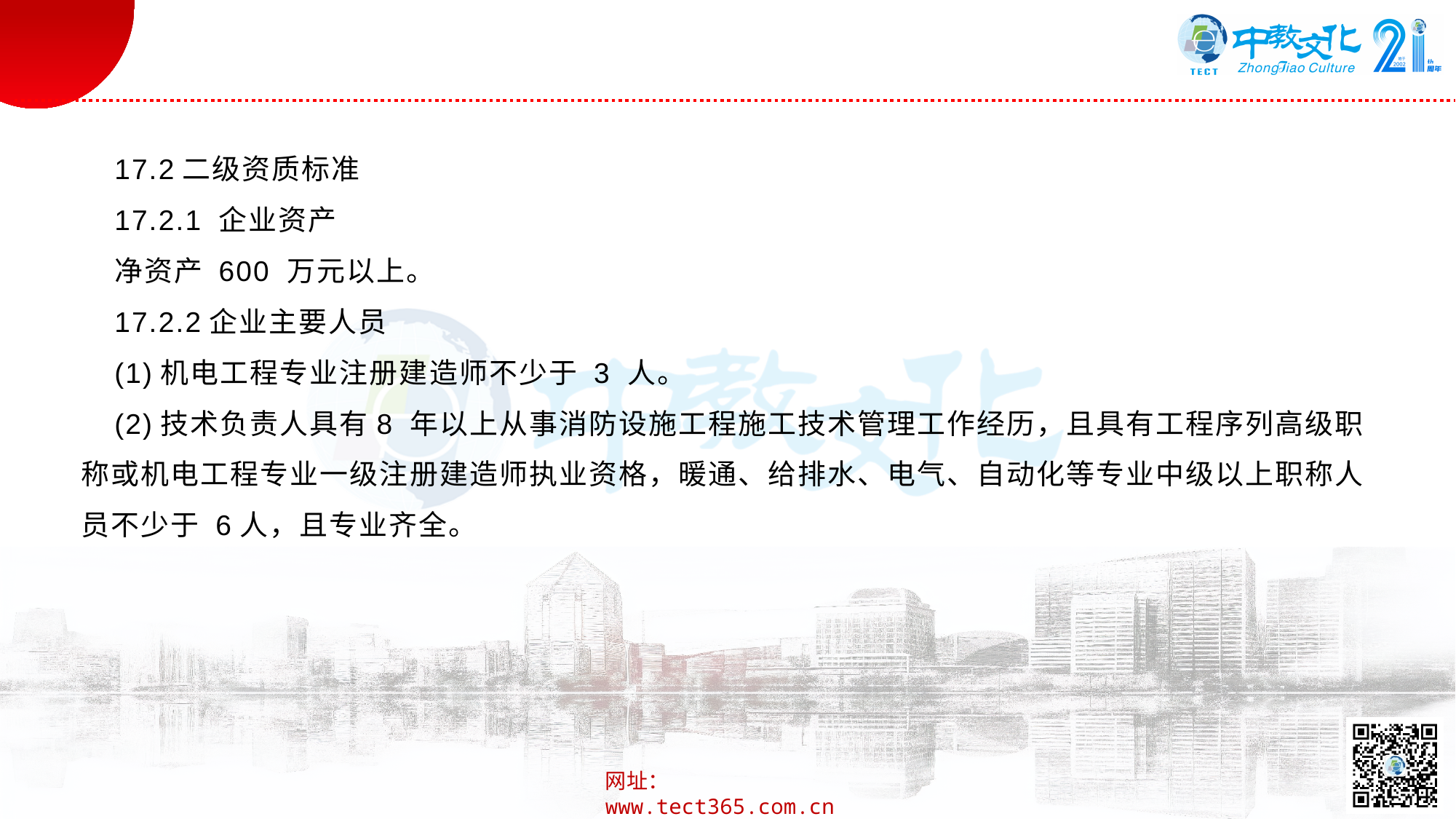

17.2二级资质标准
17.2.1 企业资产
净资产 600 万元以上。
17.2.2企业主要人员
(1)机电工程专业注册建造师不少于 3 人。
(2)技术负责人具有8 年以上从事消防设施工程施工技术管理工作经历，且具有工程序列高级职称或机电工程专业一级注册建造师执业资格，暖通、给排水、电气、自动化等专业中级以上职称人员不少于 6人，且专业齐全。